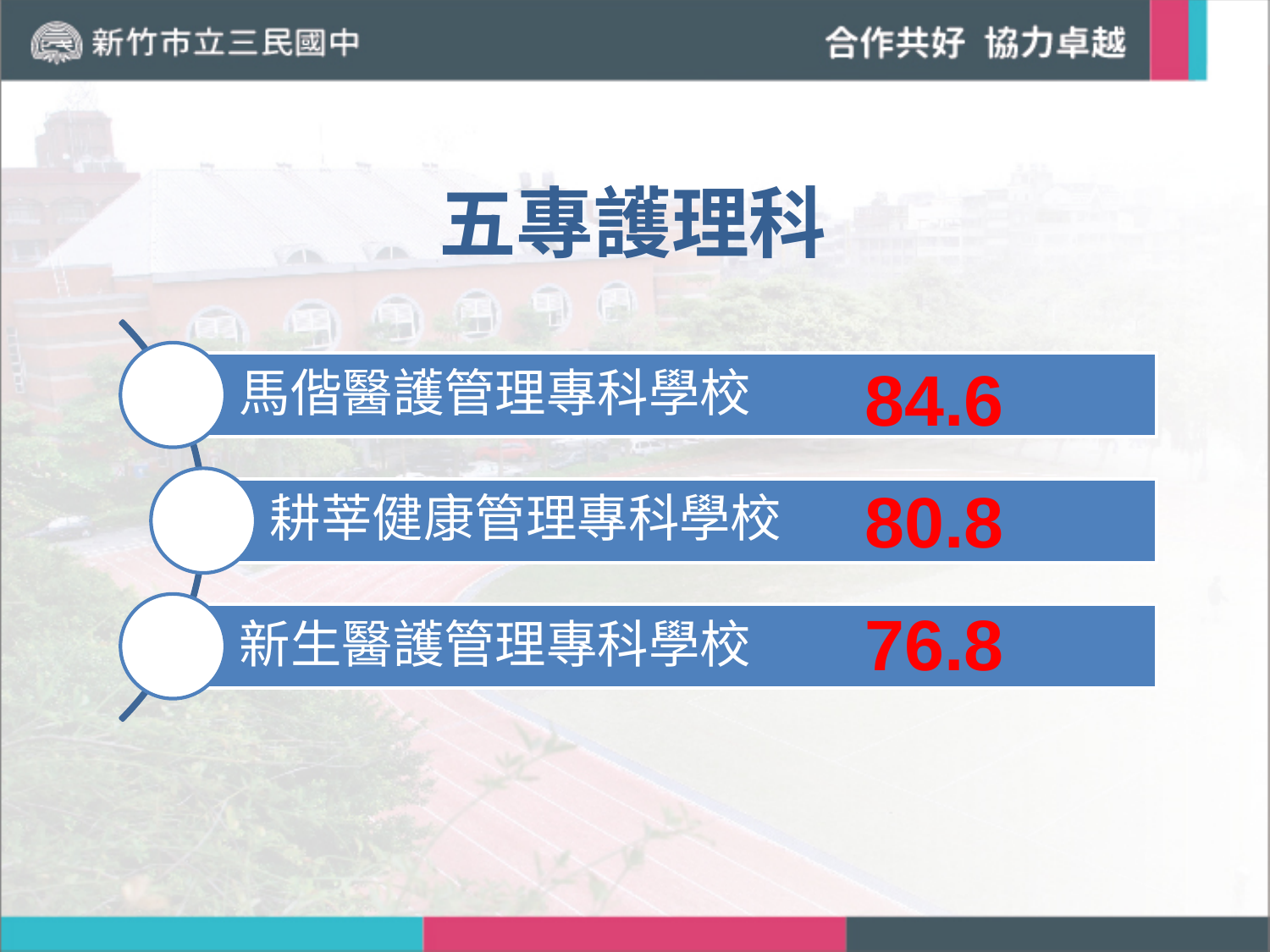

# 五專護理科
馬偕醫護管理專科學校
耕莘健康管理專科學校
新生醫護管理專科學校
84.6
80.8
76.8